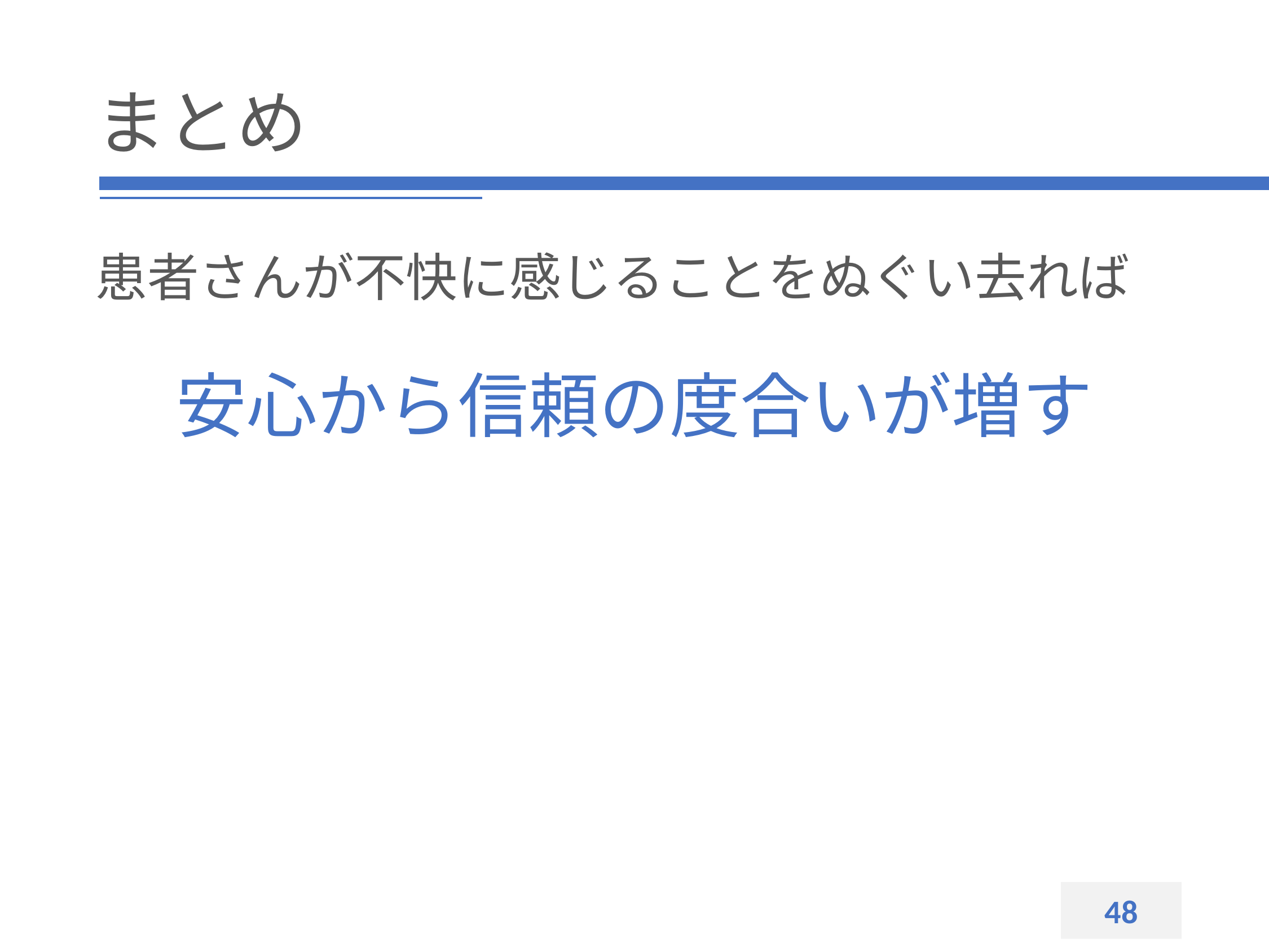

# まとめ
患者さんが不快に感じることをぬぐい去れば
安心から信頼の度合いが増す
48